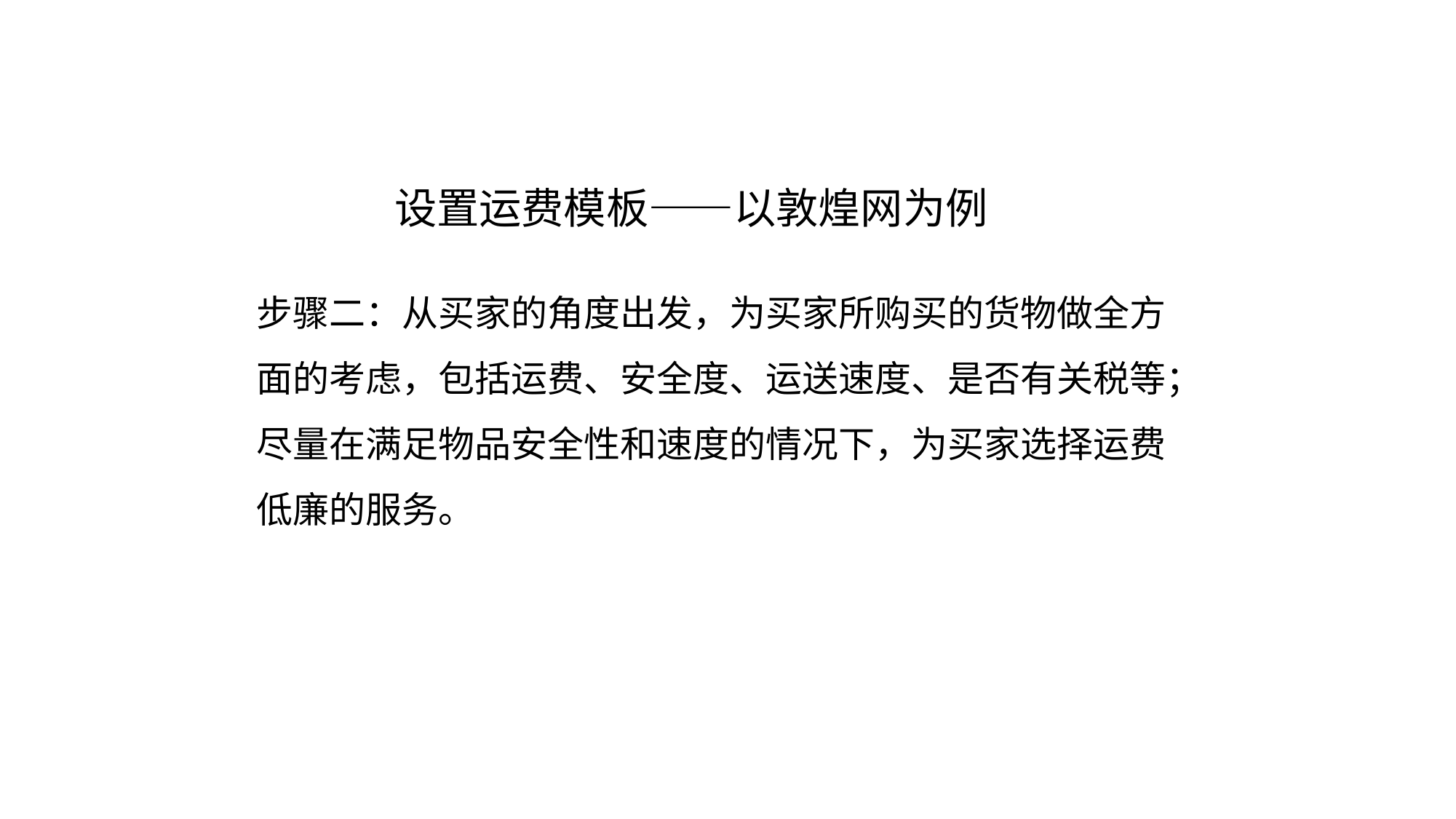

# 项目实训
设置运费模板——以敦煌网为例
步骤二：从买家的角度出发，为买家所购买的货物做全方面的考虑，包括运费、安全度、运送速度、是否有关税等；尽量在满足物品安全性和速度的情况下，为买家选择运费低廉的服务。